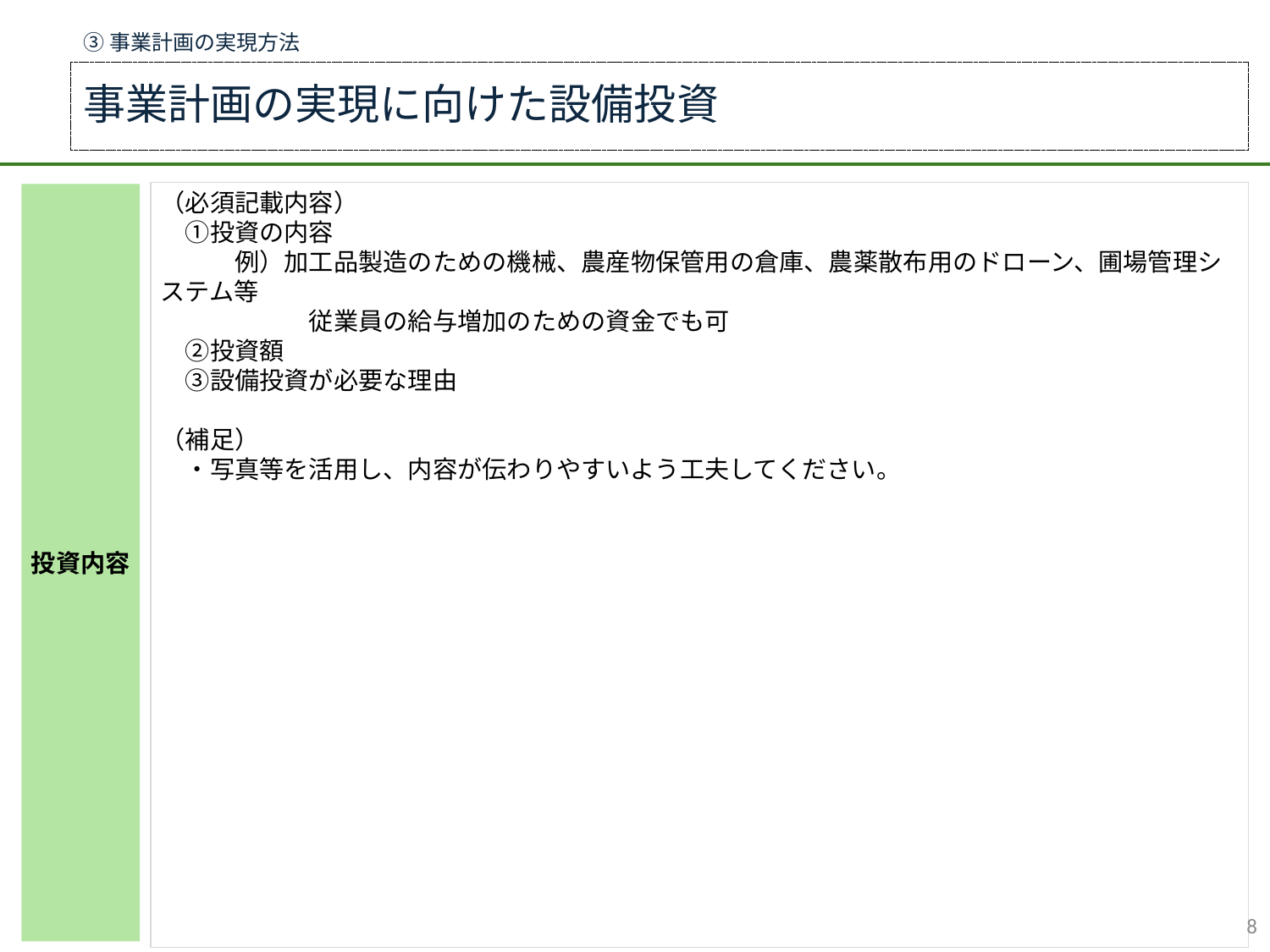

③事業計画の実現方法
事業計画の実現に向けた設備投資
（必須記載内容）
　①投資の内容
　　　例）加工品製造のための機械、農産物保管用の倉庫、農薬散布用のドローン、圃場管理システム等
　　　　　　従業員の給与増加のための資金でも可
　②投資額
　③設備投資が必要な理由

（補足）
　・写真等を活用し、内容が伝わりやすいよう工夫してください。
投資内容

8